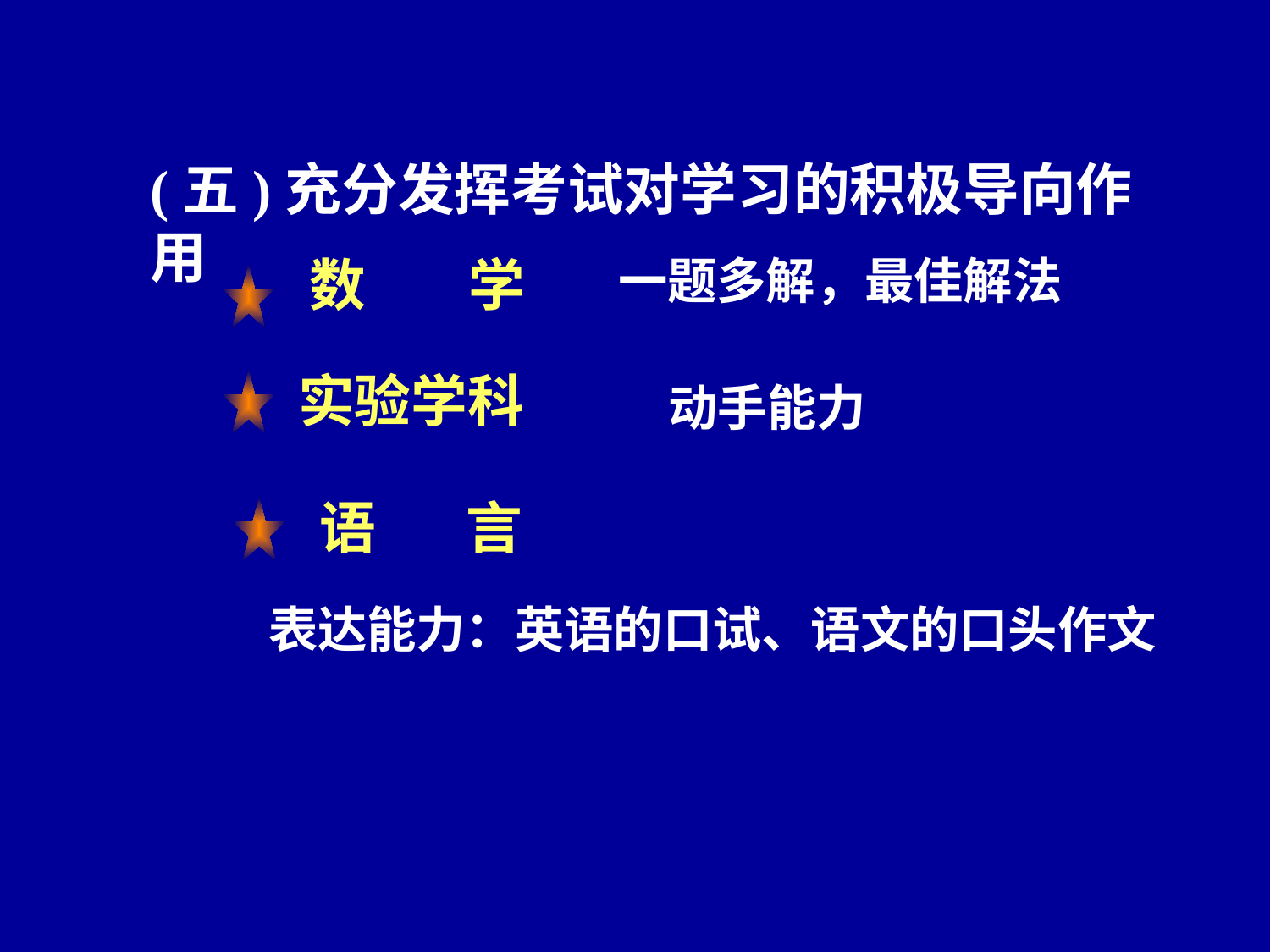

(五)充分发挥考试对学习的积极导向作用
 数        学
  一题多解，最佳解法

实验学科

动手能力
语       言

 表达能力：英语的口试、语文的口头作文